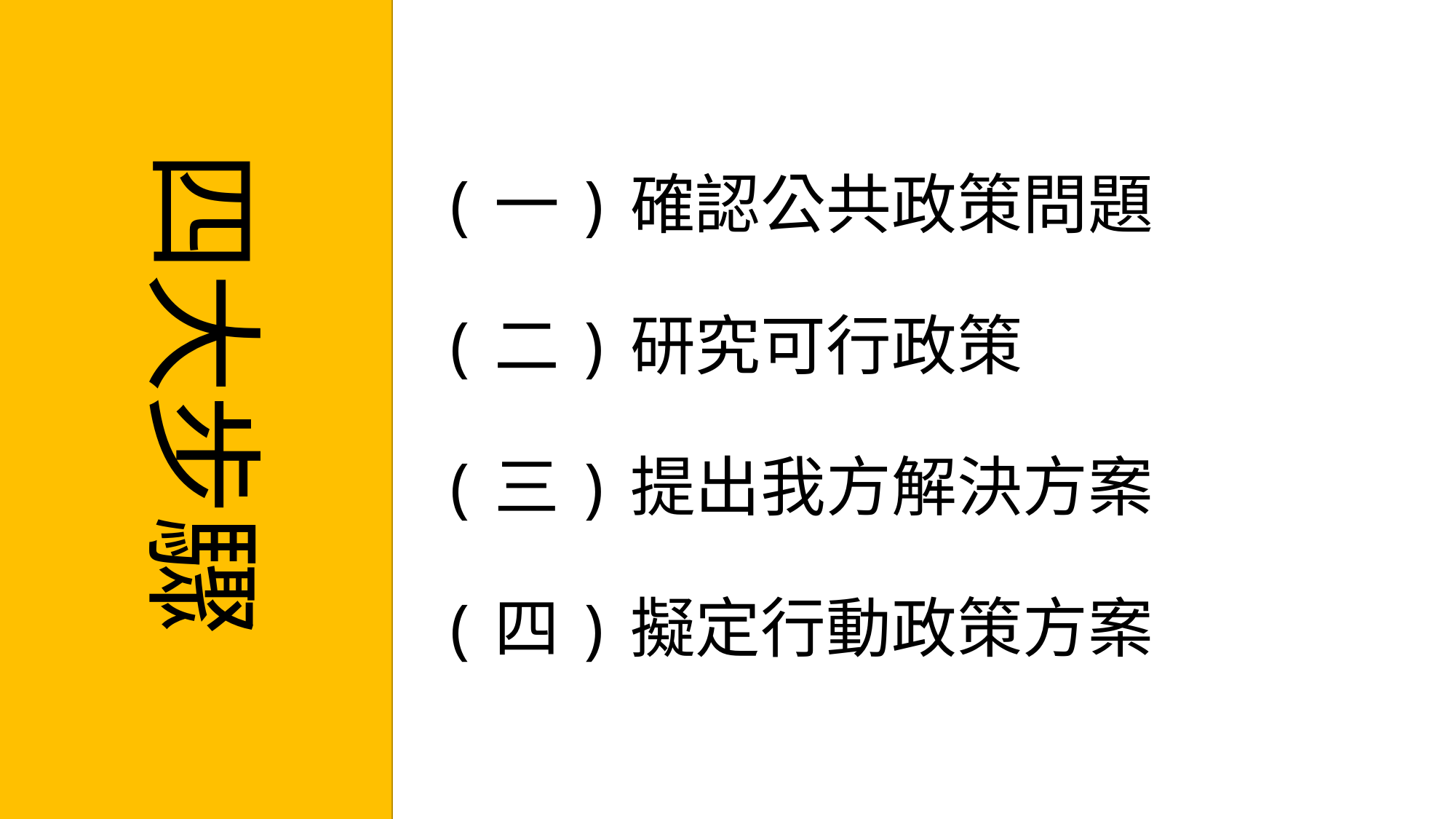

# (一)確認公共政策問題 (二)研究可行政策 (三)提出我方解決方案 (四)擬定行動政策方案
四大步驟